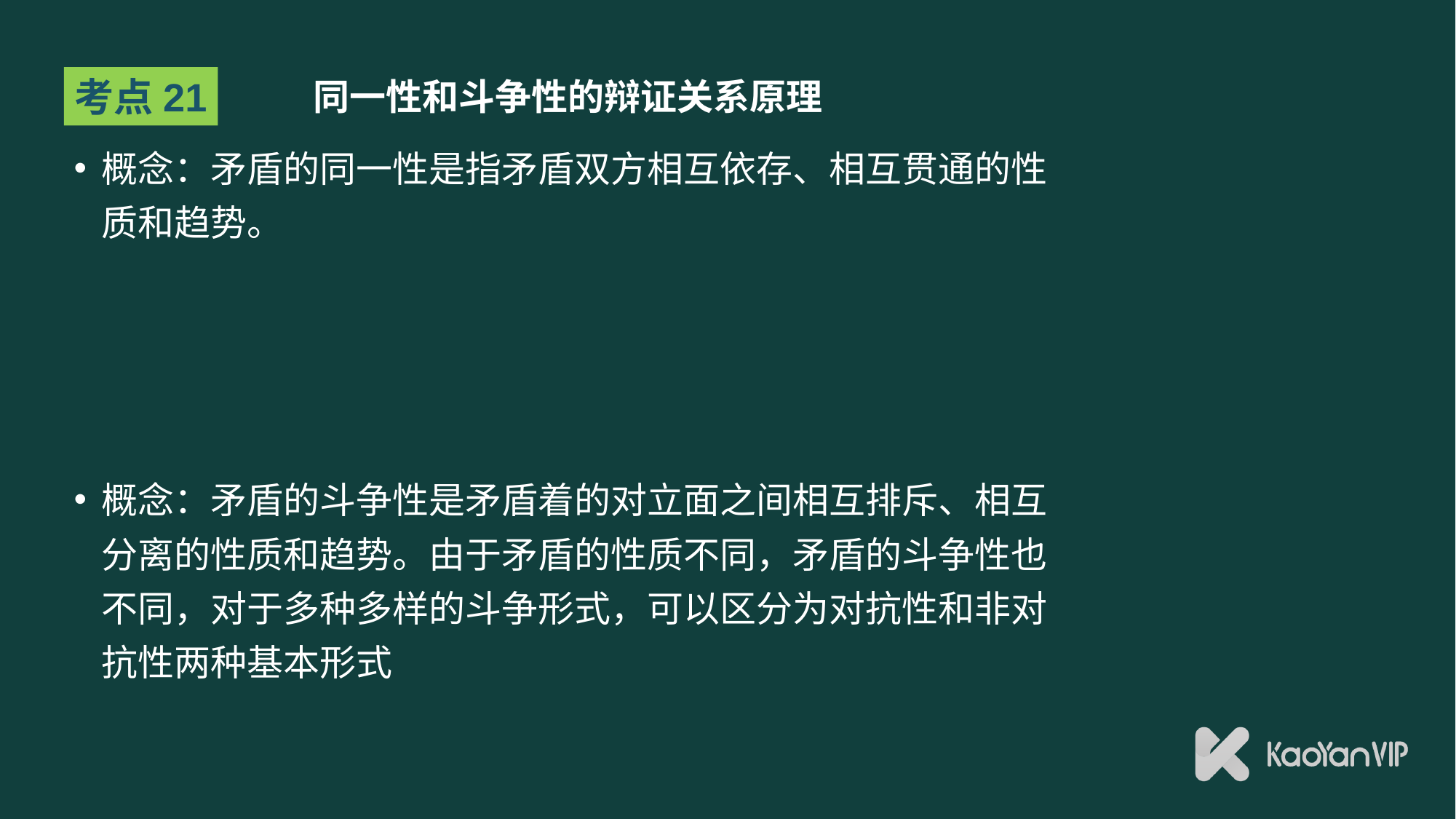

# 同一性和斗争性的辩证关系原理
考点21
概念：矛盾的同一性是指矛盾双方相互依存、相互贯通的性质和趋势。

概念：矛盾的斗争性是矛盾着的对立面之间相互排斥、相互分离的性质和趋势。由于矛盾的性质不同，矛盾的斗争性也不同，对于多种多样的斗争形式，可以区分为对抗性和非对抗性两种基本形式